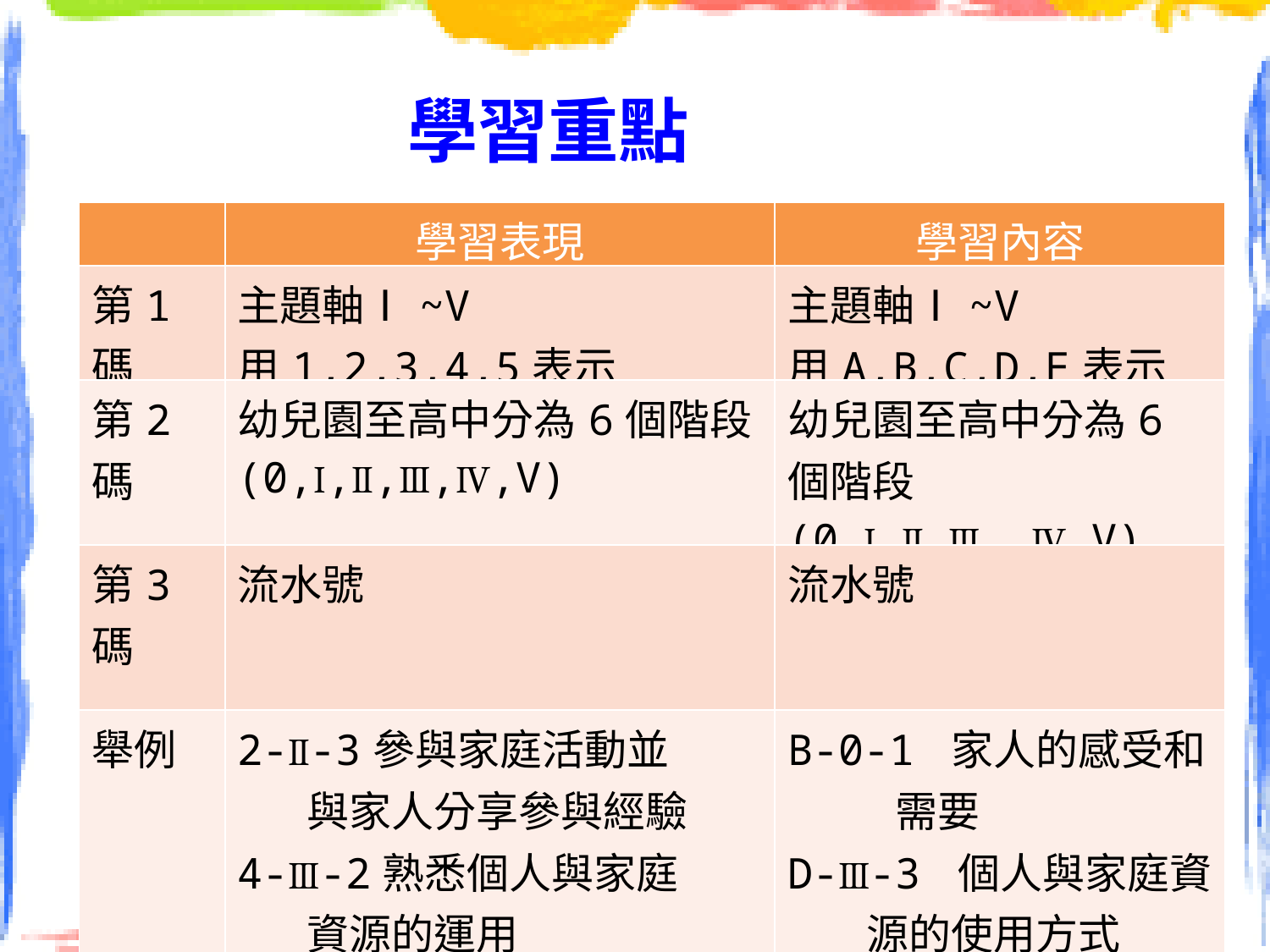

學習重點
|  | 學習表現 | 學習內容 |
| --- | --- | --- |
| 第1碼 | 主題軸Ⅰ~V 用1,2,3,4,5表示 | 主題軸Ⅰ~V 用A,B,C,D,E表示 |
| 第2碼 | 幼兒園至高中分為6個階段(0,Ⅰ,Ⅱ,Ⅲ,Ⅳ,V) | 幼兒園至高中分為6個階段 (0,Ⅰ,Ⅱ,Ⅲ, Ⅳ,V) |
| 第3碼 | 流水號 | 流水號 |
| 舉例 | 2-Ⅱ-3參與家庭活動並 與家人分享參與經驗 4-Ⅲ-2熟悉個人與家庭 資源的運用 | B-0-1 家人的感受和 需要 D-Ⅲ-3 個人與家庭資 源的使用方式 |
#